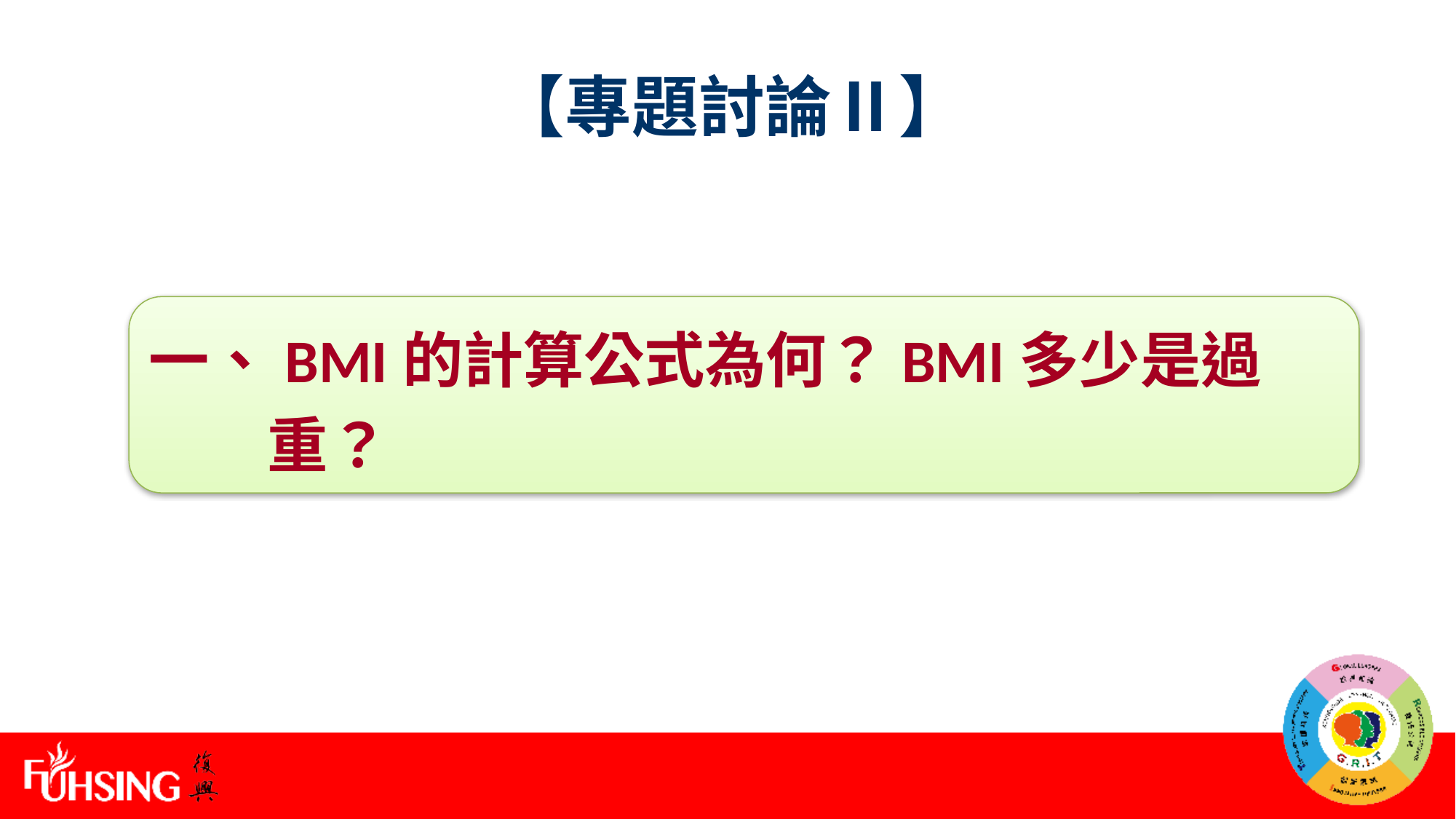

# 新興毒品變變變
學子出入娛樂場所要警覺
【專題討論Ⅱ】
一、BMI的計算公式為何？BMI多少是過重？